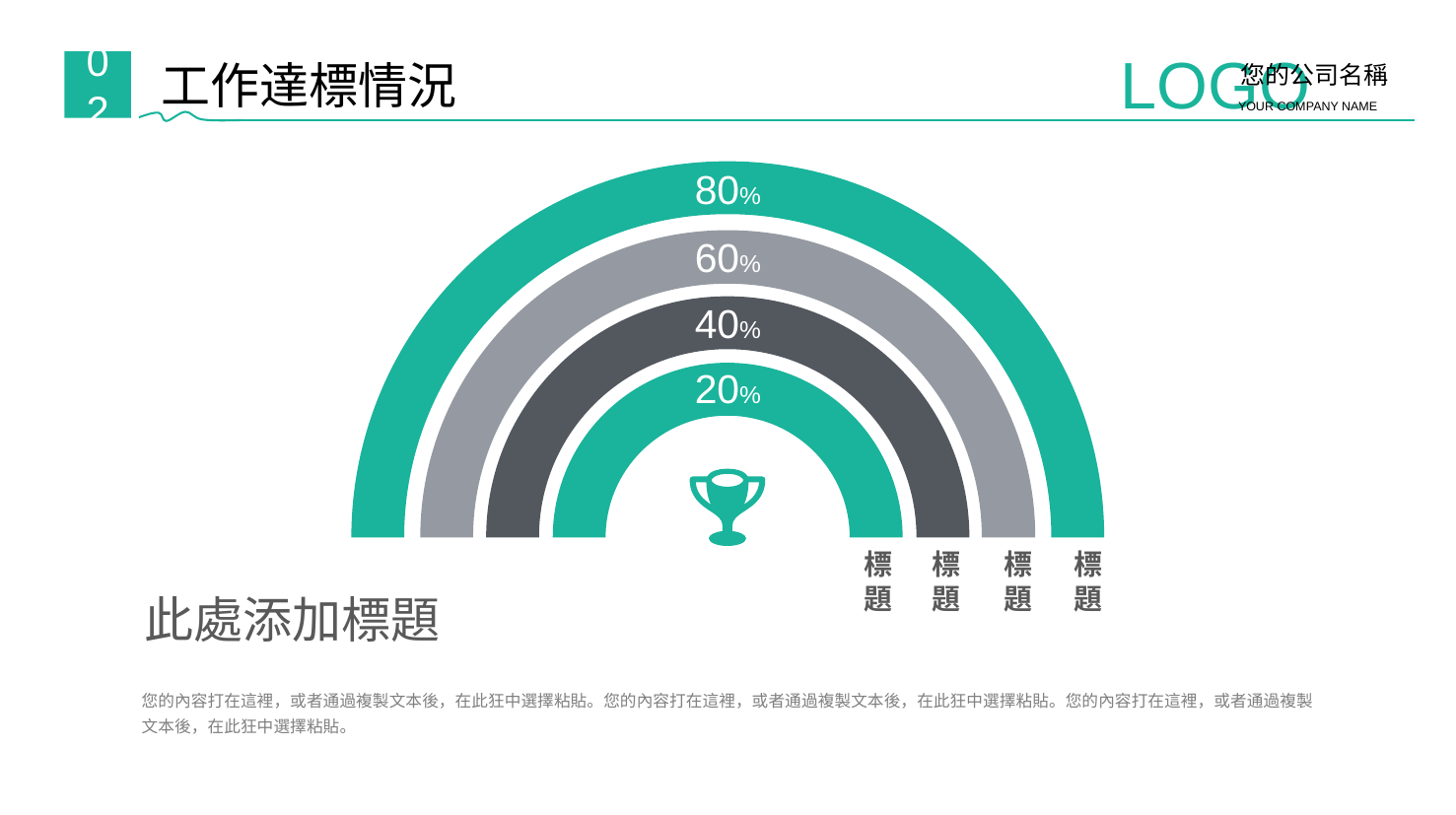

LOGO
您的公司名稱
YOUR COMPANY NAME
工作達標情況
02

80%

60%

40%

20%

標題
標題
標題
標題
此處添加標題
您的內容打在這裡，或者通過複製文本後，在此狂中選擇粘貼。您的內容打在這裡，或者通過複製文本後，在此狂中選擇粘貼。您的內容打在這裡，或者通過複製文本後，在此狂中選擇粘貼。